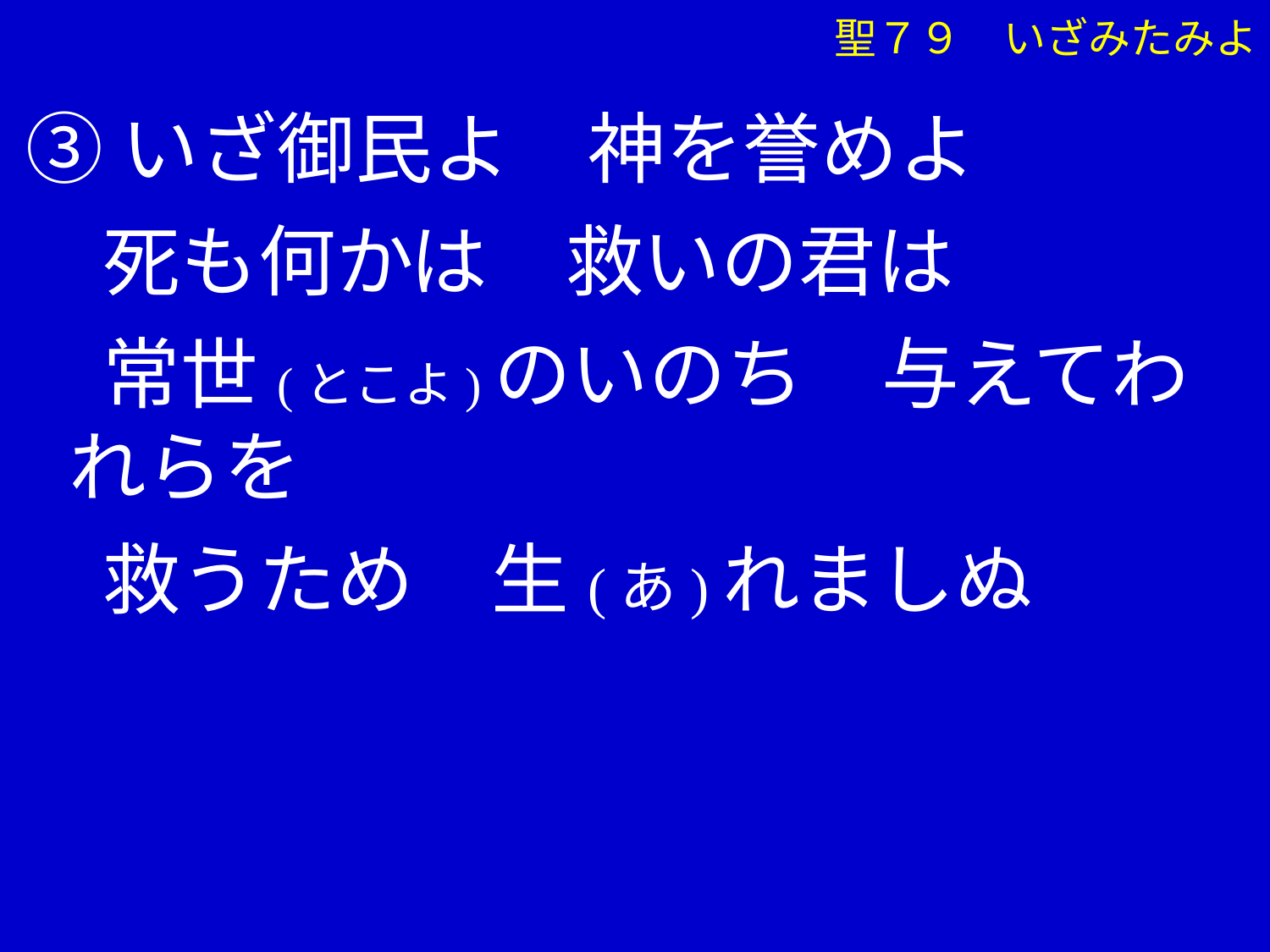

③いざ御民よ　神を誉めよ
　死も何かは　救いの君は
　常世(とこよ)のいのち　与えてわれらを
　救うため　生(あ)れましぬ
聖７９　いざみたみよ